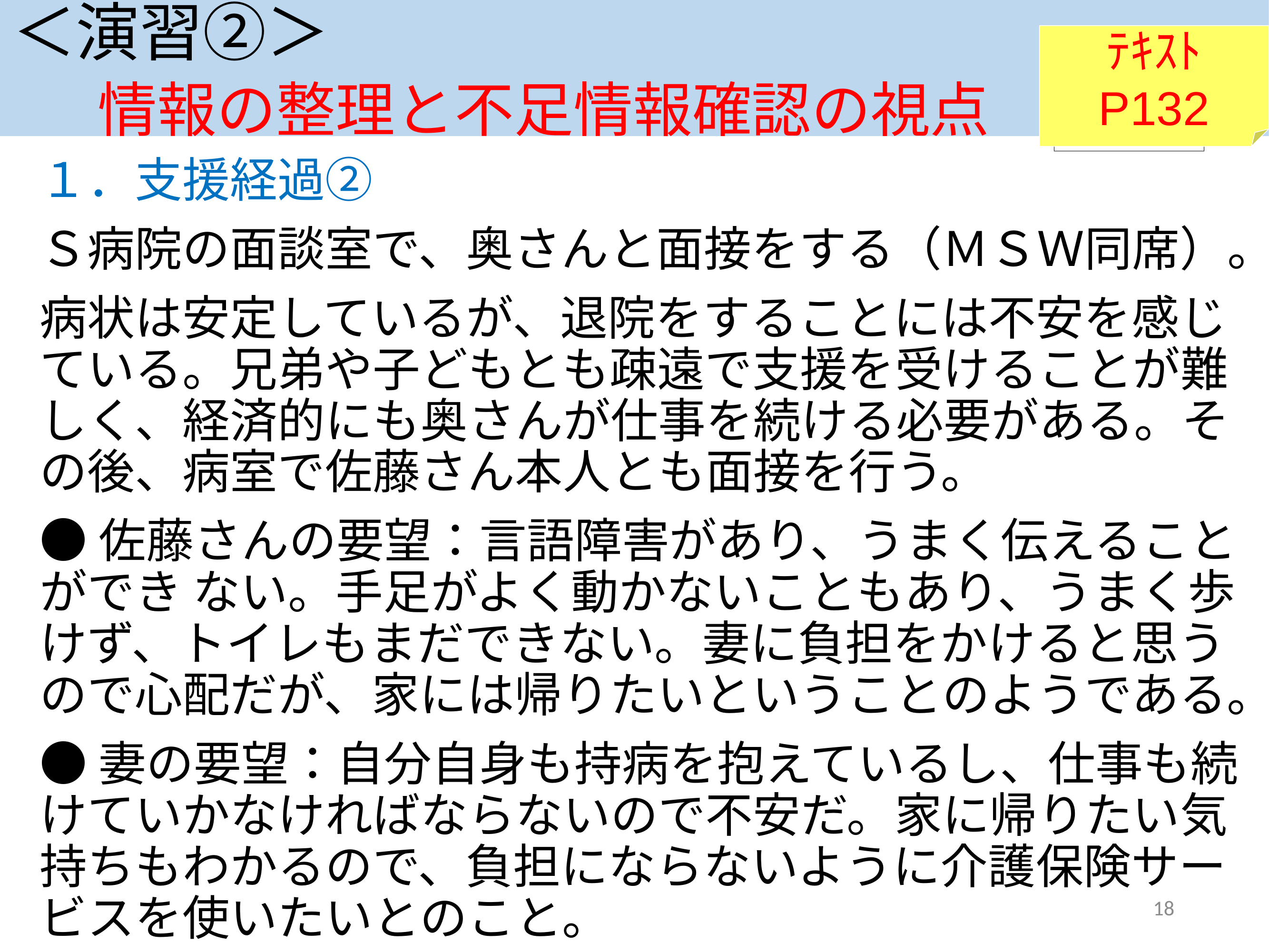

＜演習②＞
      情報の整理と不足情報確認の視点
ﾃｷｽﾄ
P132
#
Ｐ．１３２
１．支援経過②
Ｓ病院の面談室で、奥さんと面接をする（ＭＳＷ同席）。
病状は安定しているが、退院をすることには不安を感じている。兄弟や子どもとも疎遠で支援を受けることが難しく、経済的にも奥さんが仕事を続ける必要がある。その後、病室で佐藤さん本人とも面接を行う。
●佐藤さんの要望：言語障害があり、うまく伝えることができ ない。手足がよく動かないこともあり、うまく歩けず、トイレもまだできない。妻に負担をかけると思うので心配だが、家には帰りたいということのようである。
●妻の要望：自分自身も持病を抱えているし、仕事も続けていかなければならないので不安だ。家に帰りたい気持ちもわかるので、負担にならないように介護保険サービスを使いたいとのこと。
18